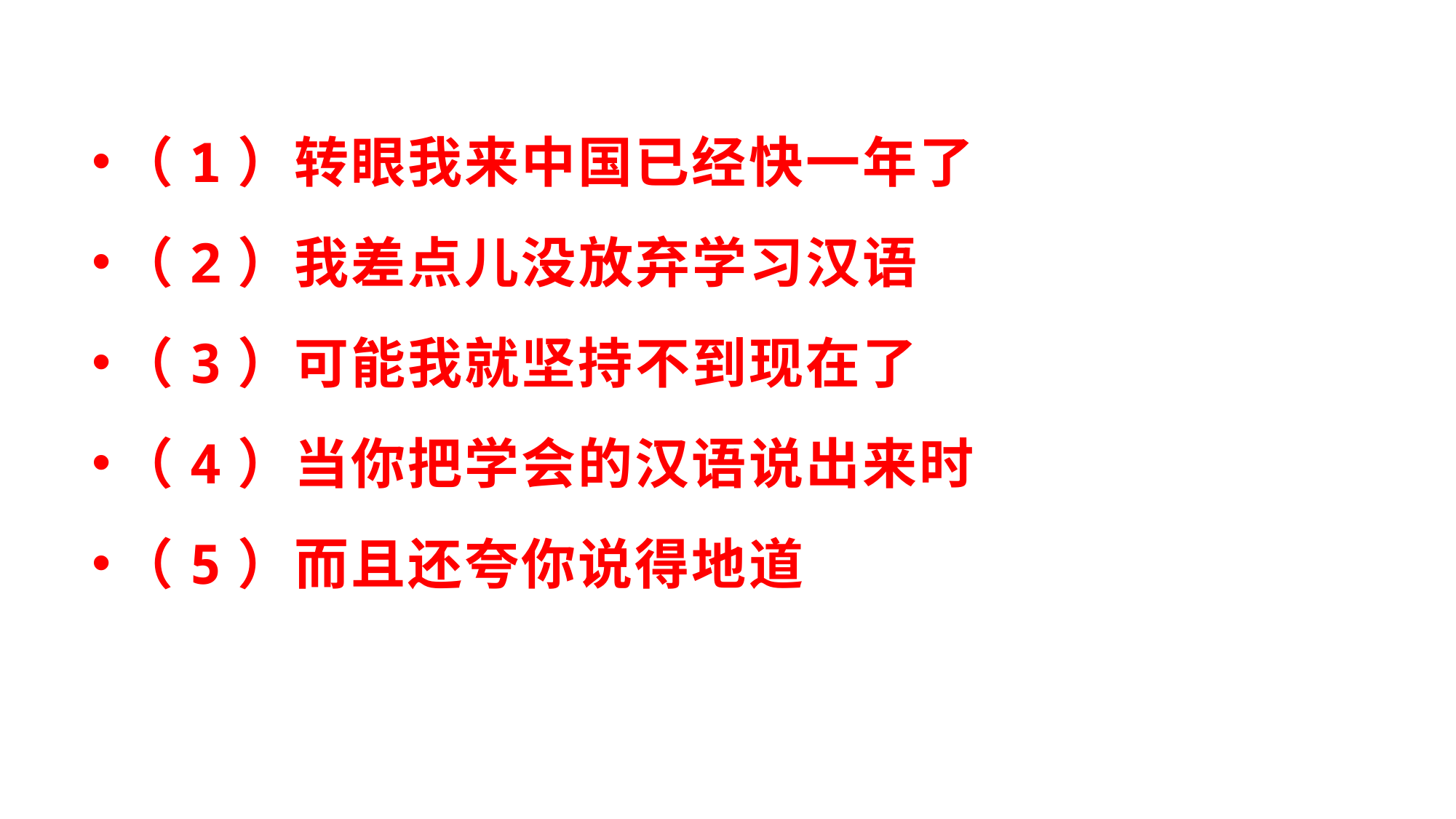

（1）转眼我来中国已经快一年了
（2）我差点儿没放弃学习汉语
（3）可能我就坚持不到现在了
（4）当你把学会的汉语说出来时
（5）而且还夸你说得地道